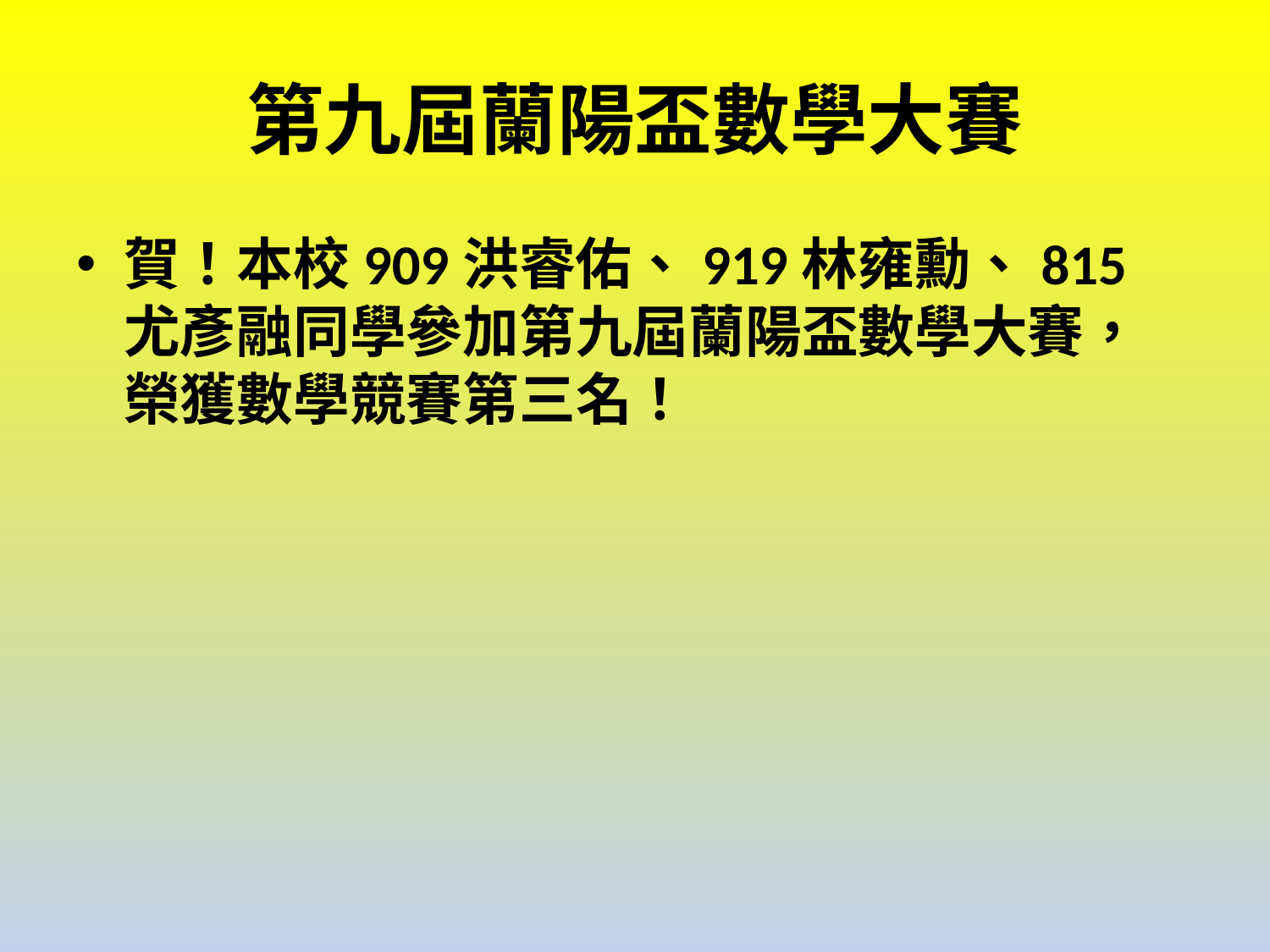

# 第九屆蘭陽盃數學大賽
賀！本校909洪睿佑、919林雍勳、815尤彥融同學參加第九屆蘭陽盃數學大賽，榮獲數學競賽第三名！